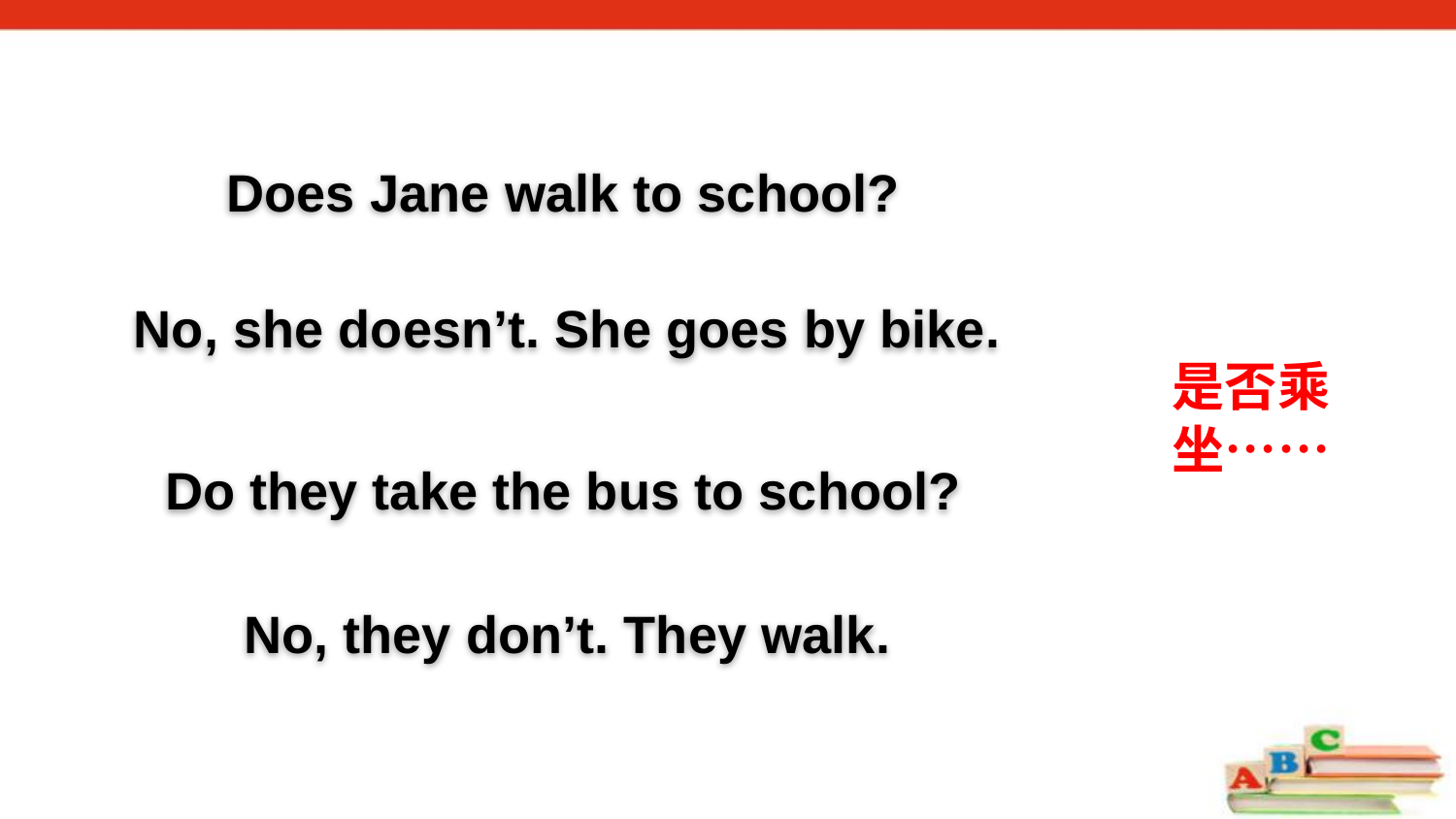

Does Jane walk to school?

No, she doesn’t. She goes by bike.
是否乘坐……
Do they take the bus to school?
No, they don’t. They walk.